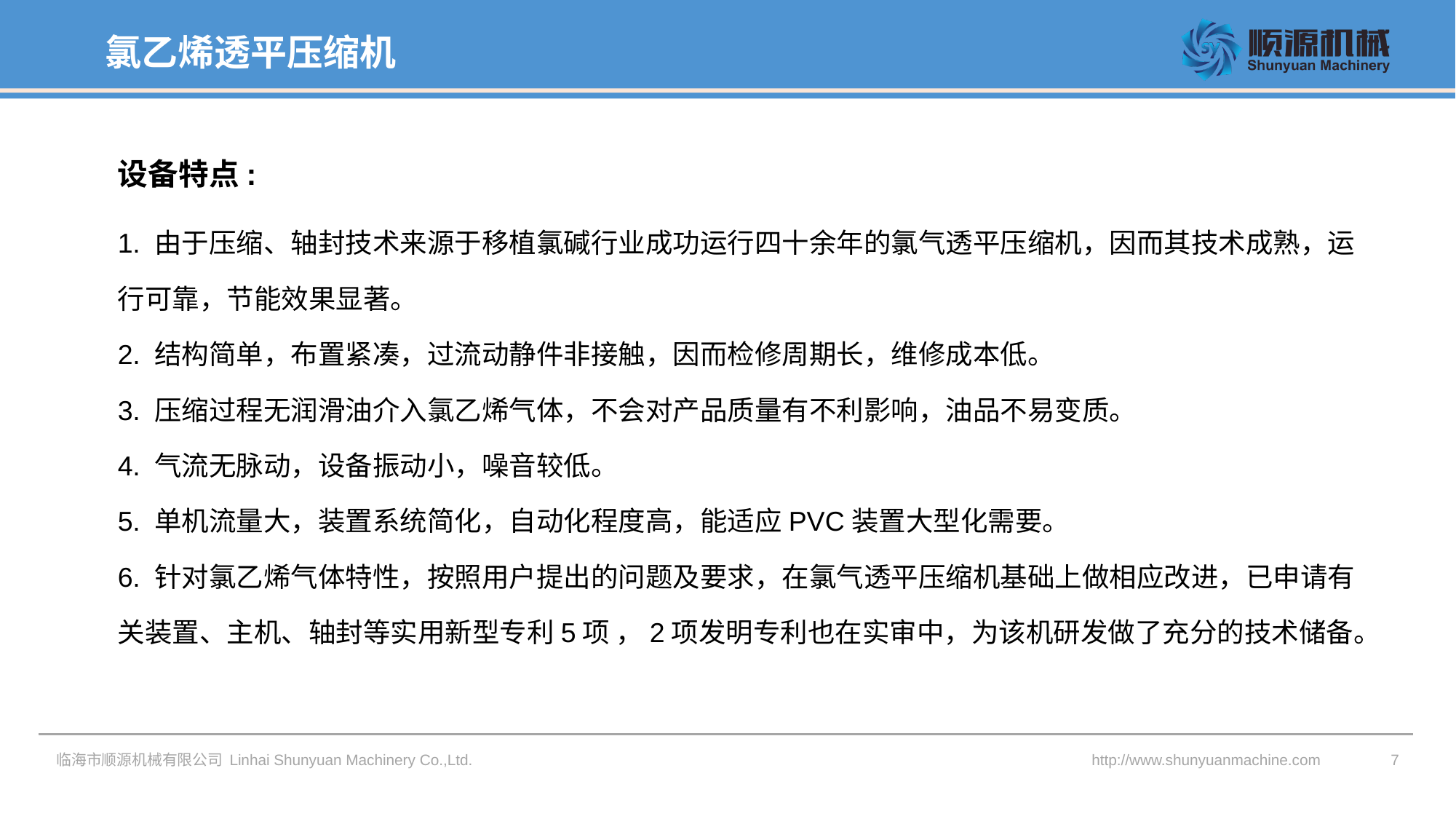

氯乙烯透平压缩机
设备特点:
1. 由于压缩、轴封技术来源于移植氯碱行业成功运行四十余年的氯气透平压缩机，因而其技术成熟，运行可靠，节能效果显著。
2. 结构简单，布置紧凑，过流动静件非接触，因而检修周期长，维修成本低。
3. 压缩过程无润滑油介入氯乙烯气体，不会对产品质量有不利影响，油品不易变质。
4. 气流无脉动，设备振动小，噪音较低。
5. 单机流量大，装置系统简化，自动化程度高，能适应PVC装置大型化需要。
6. 针对氯乙烯气体特性，按照用户提出的问题及要求，在氯气透平压缩机基础上做相应改进，已申请有关装置、主机、轴封等实用新型专利5项 ，2项发明专利也在实审中，为该机研发做了充分的技术储备。